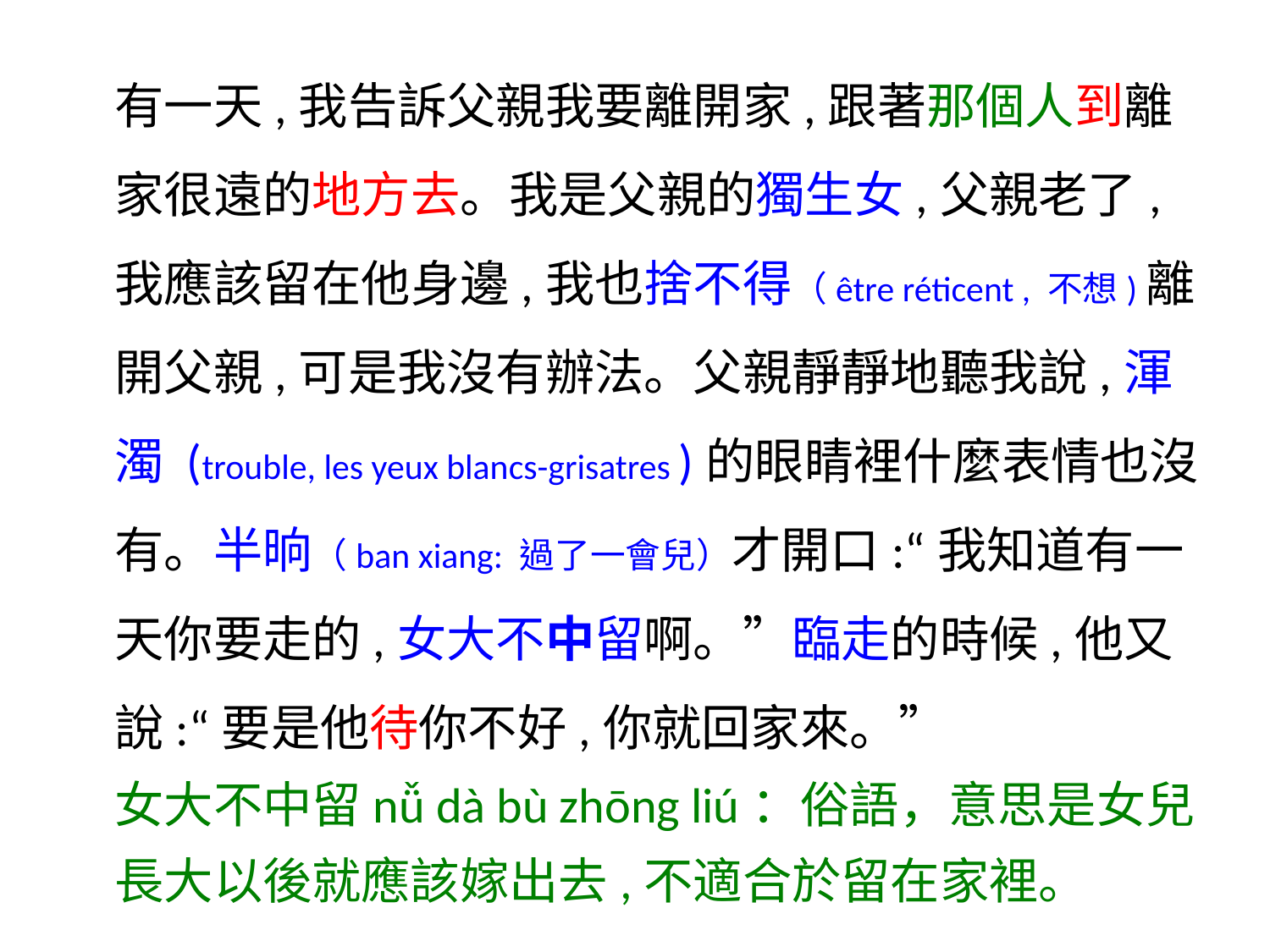

有一天,我告訴父親我要離開家,跟著那個人到離家很遠的地方去。我是父親的獨生女,父親老了,我應該留在他身邊,我也捨不得（être réticent , 不想)離開父親,可是我沒有辦法。父親靜靜地聽我說,渾濁 (trouble, les yeux blancs-grisatres )的眼睛裡什麼表情也沒有。半晌（ban xiang: 過了一會兒）才開口:“我知道有一天你要走的,女大不中留啊。”臨走的時候,他又說:“要是他待你不好,你就回家來。”
女大不中留nǚ dà bù zhōng liú：俗語，意思是女兒長大以後就應該嫁出去,不適合於留在家裡。